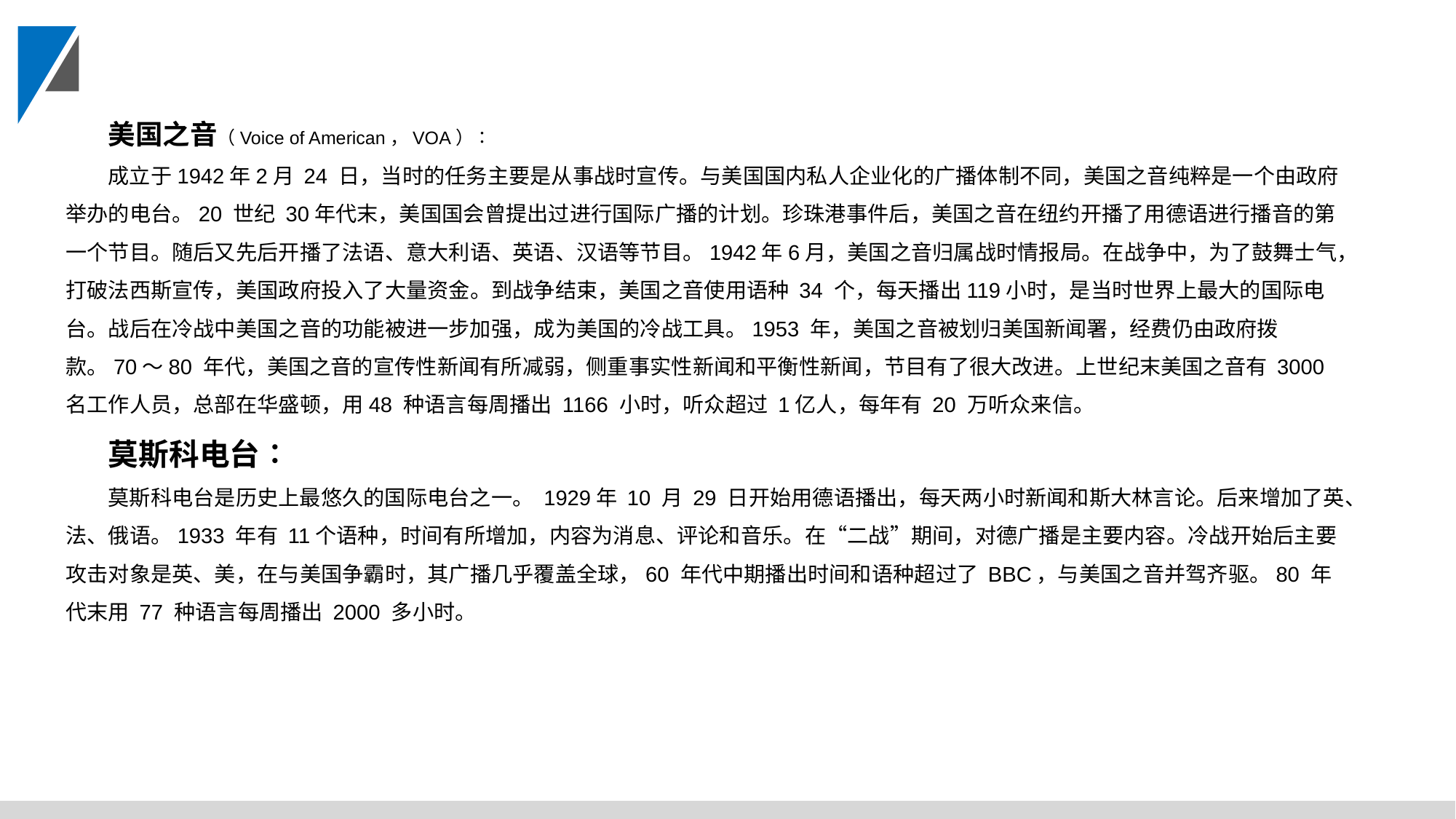

美国之音（Voice of American，VOA）∶
成立于1942年2月 24 日，当时的任务主要是从事战时宣传。与美国国内私人企业化的广播体制不同，美国之音纯粹是一个由政府举办的电台。20 世纪 30年代末，美国国会曾提出过进行国际广播的计划。珍珠港事件后，美国之音在纽约开播了用德语进行播音的第一个节目。随后又先后开播了法语、意大利语、英语、汉语等节目。1942年6月，美国之音归属战时情报局。在战争中，为了鼓舞士气，打破法西斯宣传，美国政府投入了大量资金。到战争结束，美国之音使用语种 34 个，每天播出119小时，是当时世界上最大的国际电台。战后在冷战中美国之音的功能被进一步加强，成为美国的冷战工具。1953 年，美国之音被划归美国新闻署，经费仍由政府拨款。70～80 年代，美国之音的宣传性新闻有所减弱，侧重事实性新闻和平衡性新闻，节目有了很大改进。上世纪末美国之音有 3000 名工作人员，总部在华盛顿，用48 种语言每周播出 1166 小时，听众超过 1亿人，每年有 20 万听众来信。
莫斯科电台∶
莫斯科电台是历史上最悠久的国际电台之一。 1929年 10 月 29 日开始用德语播出，每天两小时新闻和斯大林言论。后来增加了英、法、俄语。1933 年有 11个语种，时间有所增加，内容为消息、评论和音乐。在“二战”期间，对德广播是主要内容。冷战开始后主要攻击对象是英、美，在与美国争霸时，其广播几乎覆盖全球，60 年代中期播出时间和语种超过了 BBC，与美国之音并驾齐驱。80 年代末用 77 种语言每周播出 2000 多小时。